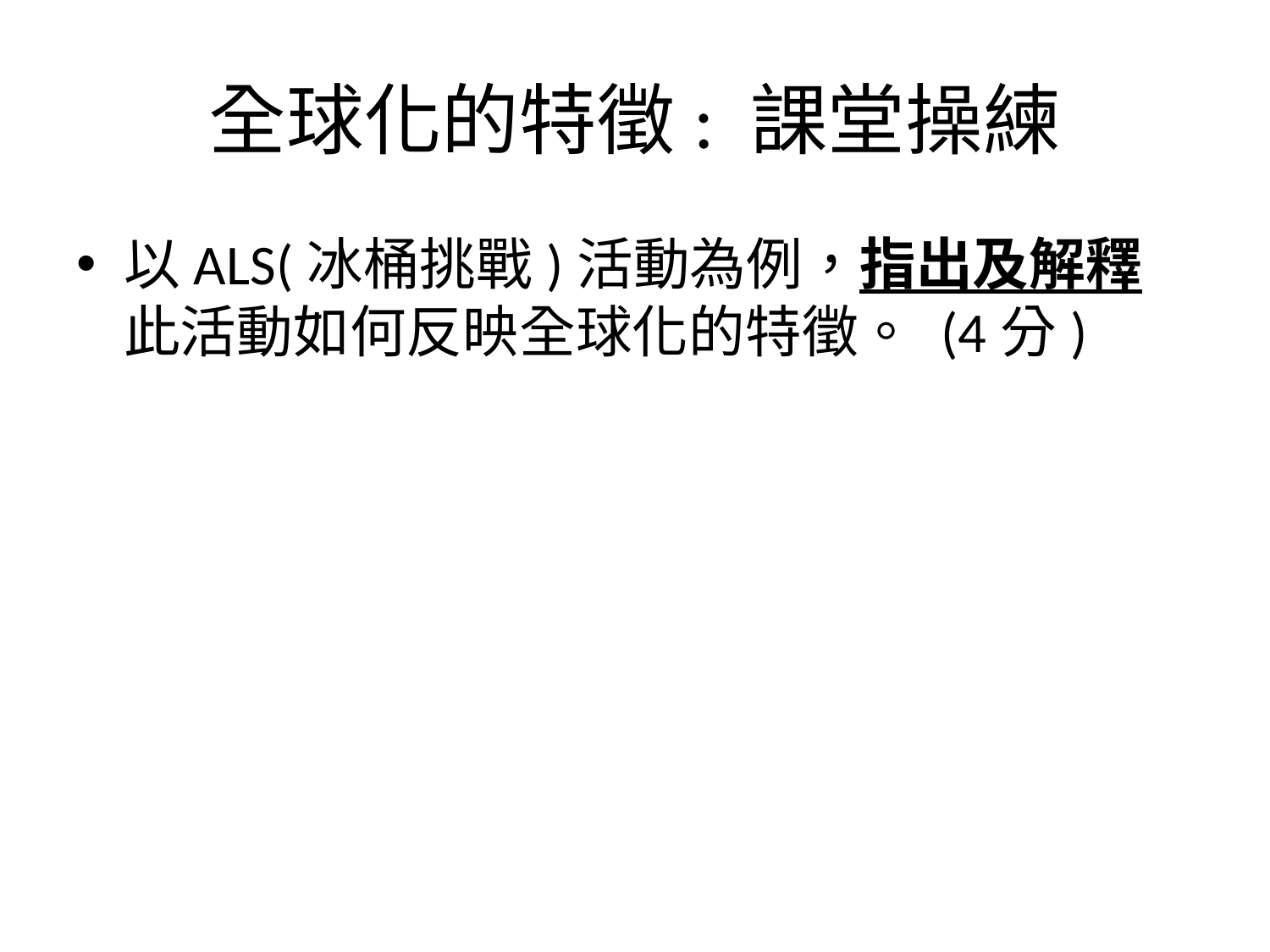

# 全球化的特徵: 課堂操練
以ALS(冰桶挑戰)活動為例，指出及解釋此活動如何反映全球化的特徵。 (4分)